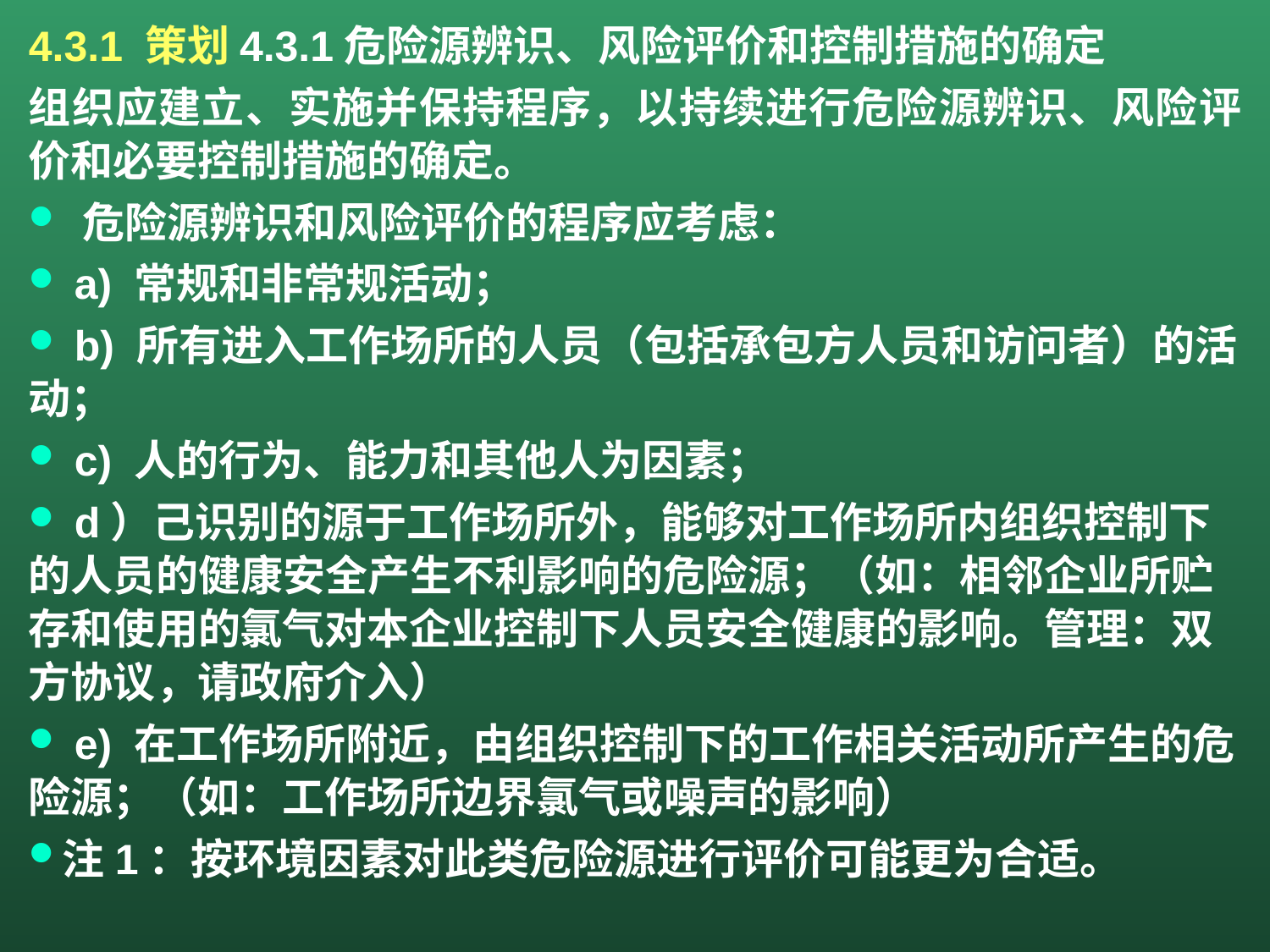

4.3.1 策划4.3.1危险源辨识、风险评价和控制措施的确定
组织应建立、实施并保持程序，以持续进行危险源辨识、风险评价和必要控制措施的确定。
 危险源辨识和风险评价的程序应考虑：
 a) 常规和非常规活动；
 b) 所有进入工作场所的人员（包括承包方人员和访问者）的活动；
 c) 人的行为、能力和其他人为因素；
 d）己识别的源于工作场所外，能够对工作场所内组织控制下的人员的健康安全产生不利影响的危险源；（如：相邻企业所贮存和使用的氯气对本企业控制下人员安全健康的影响。管理：双方协议，请政府介入）
 e) 在工作场所附近，由组织控制下的工作相关活动所产生的危险源；（如：工作场所边界氯气或噪声的影响）
注1：按环境因素对此类危险源进行评价可能更为合适。